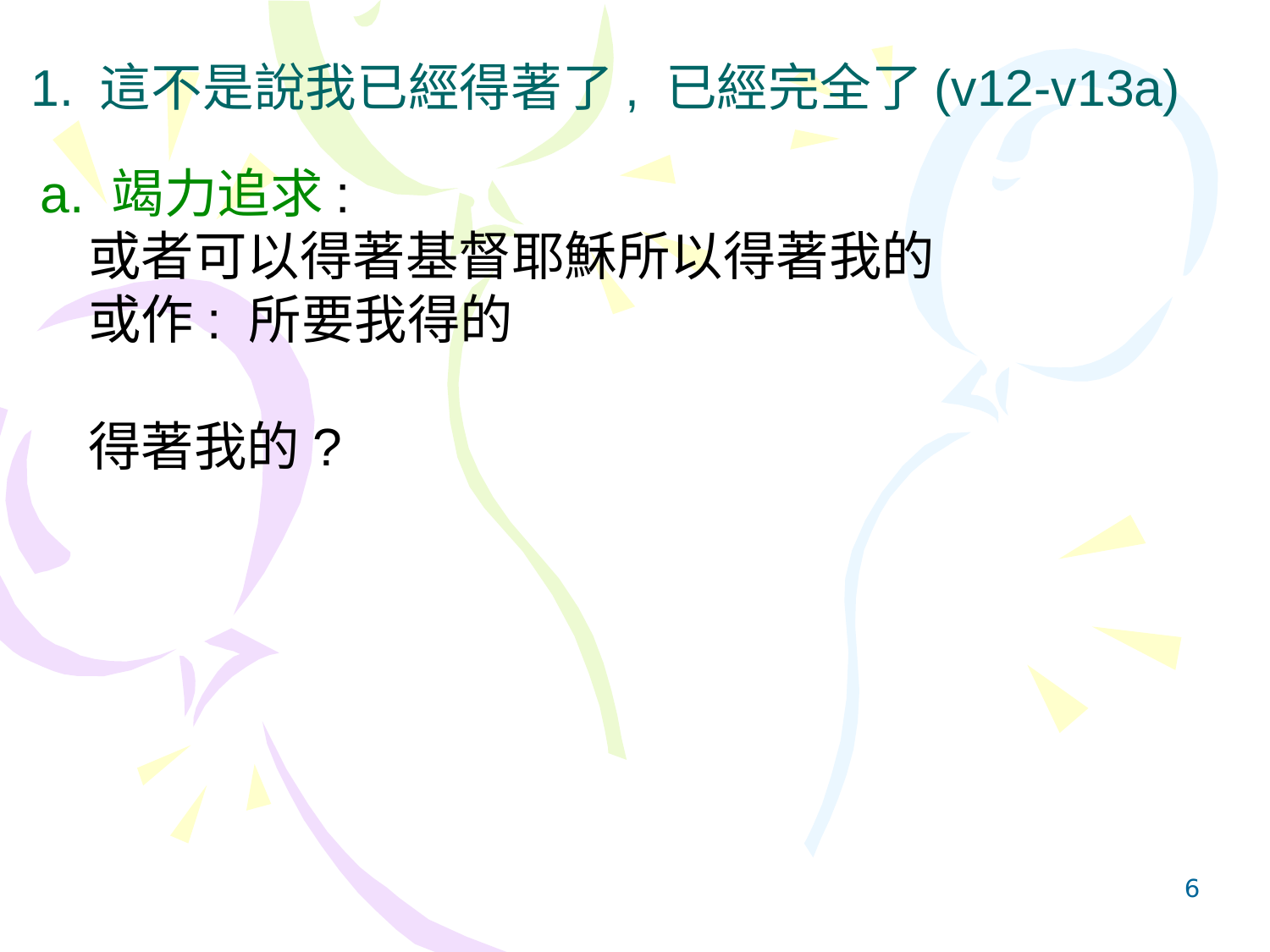

# 1. 這不是說我已經得著了, 已經完全了(v12-v13a)
a. 竭力追求:
   或者可以得著基督耶穌所以得著我的
   或作: 所要我得的

   得著我的?
6